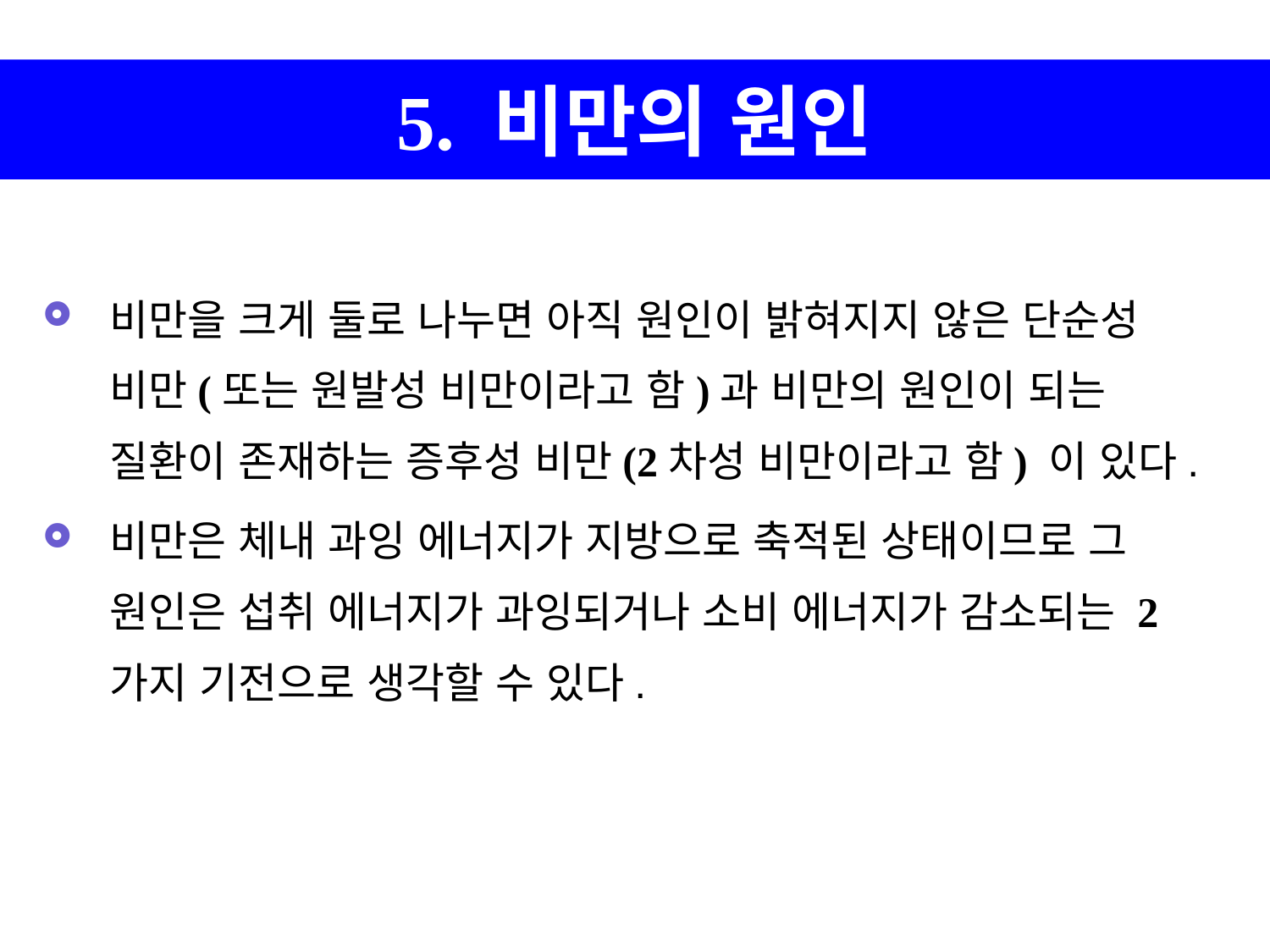

5. 비만의 원인

비만을 크게 둘로 나누면 아직 원인이 밝혀지지 않은 단순성 비만(또는 원발성 비만이라고 함)과 비만의 원인이 되는 질환이 존재하는 증후성 비만(2차성 비만이라고 함) 이 있다.
비만은 체내 과잉 에너지가 지방으로 축적된 상태이므로 그 원인은 섭취 에너지가 과잉되거나 소비 에너지가 감소되는 2가지 기전으로 생각할 수 있다.